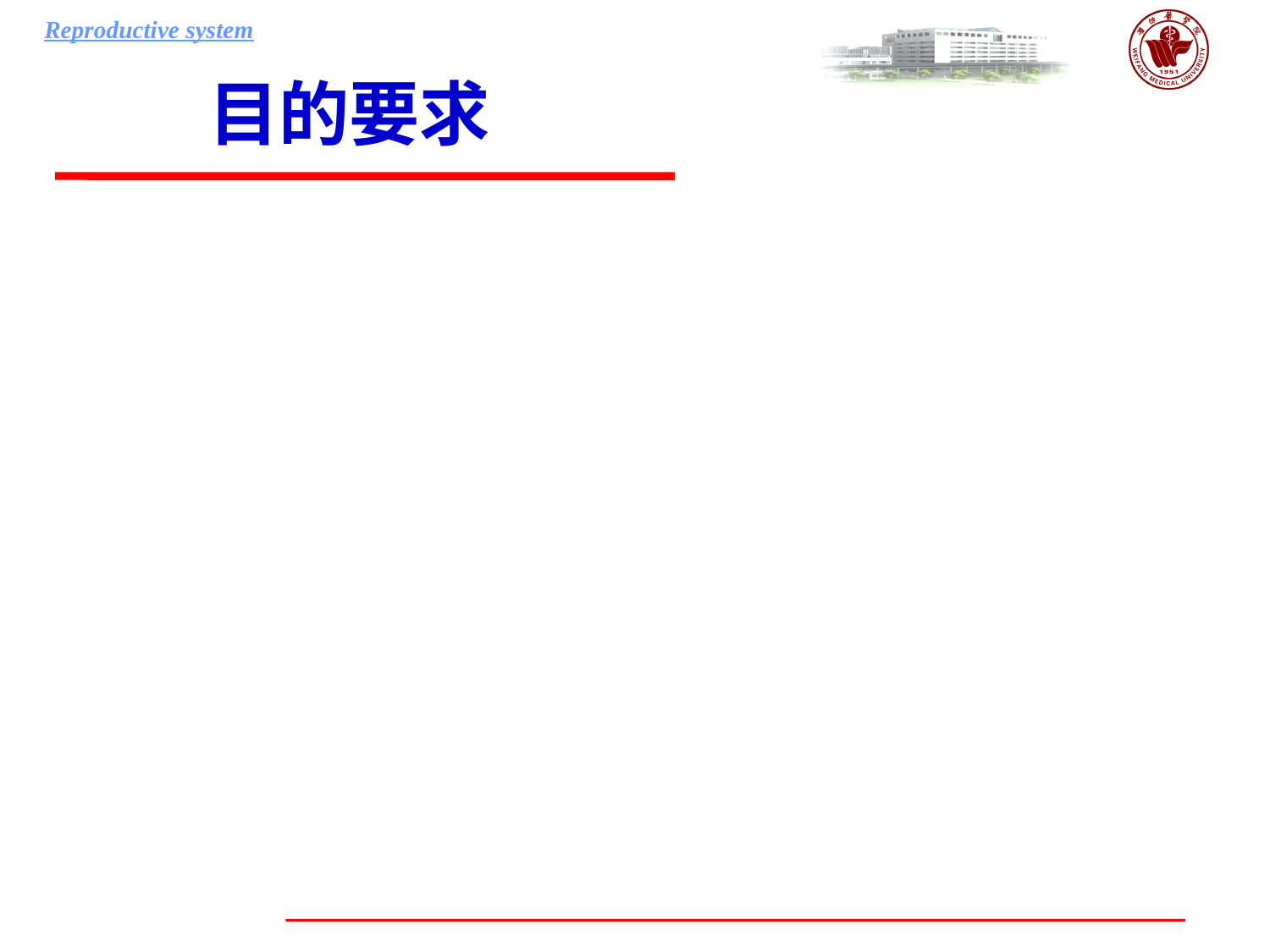

# 目的要求
掌握卵巢的形态、位置及固定装置。输卵管的位置、分部及各部的形态结构。子宫的位置、形态和固定装置。阴道的形态、位置和毗邻。女性乳房的结构特点。
熟悉女性生殖器的分部、各部所包括的器官及其机能。女性乳房的形态和位置。
了解卵巢的年龄变化，子宫的构造和子宫的年龄变化，女性外生殖器的形态结构。